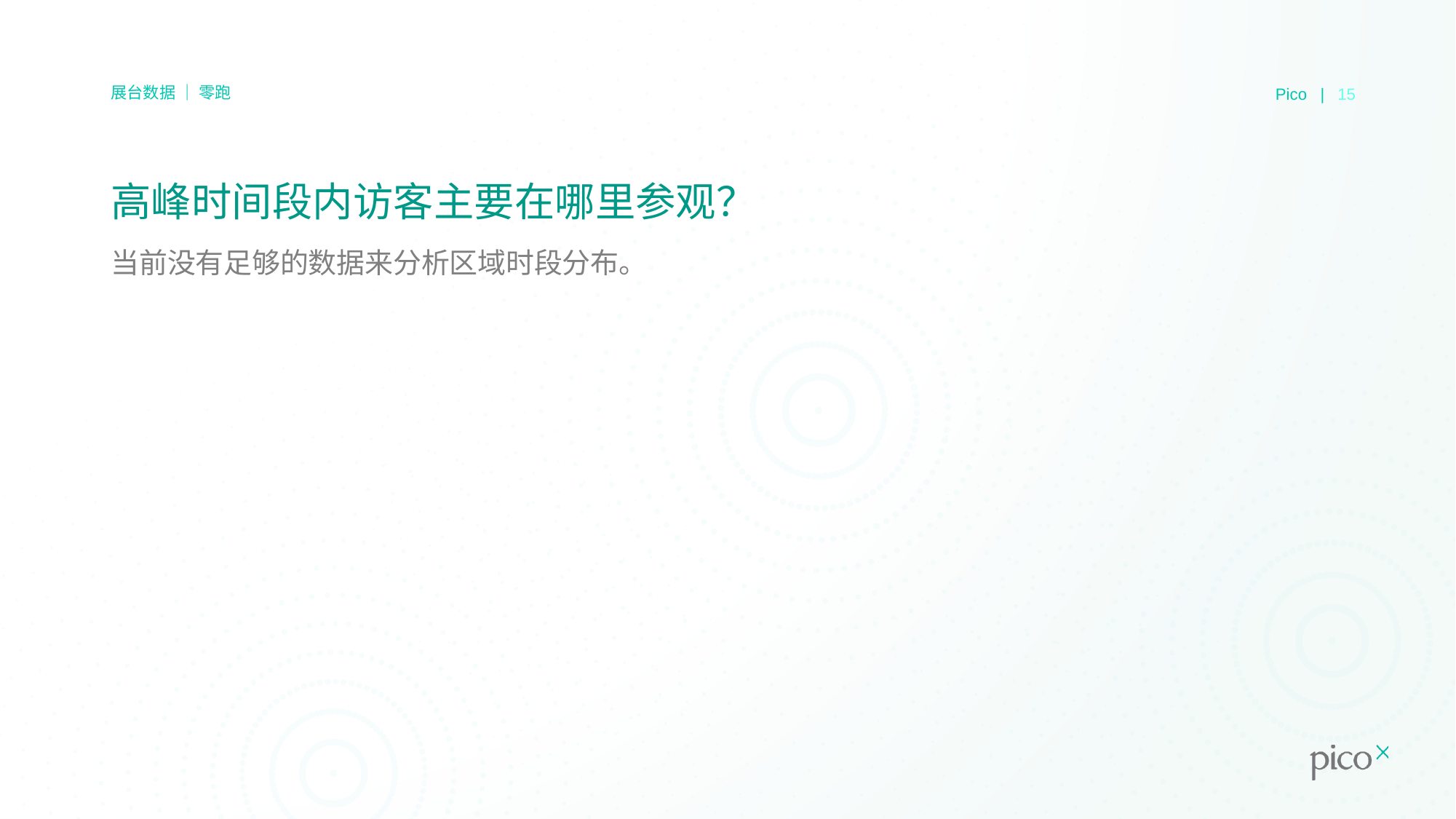

Pico   |
15
展台数据 ｜ 零跑
# 高峰时间段内访客主要在哪里参观？
当前没有足够的数据来分析区域时段分布。